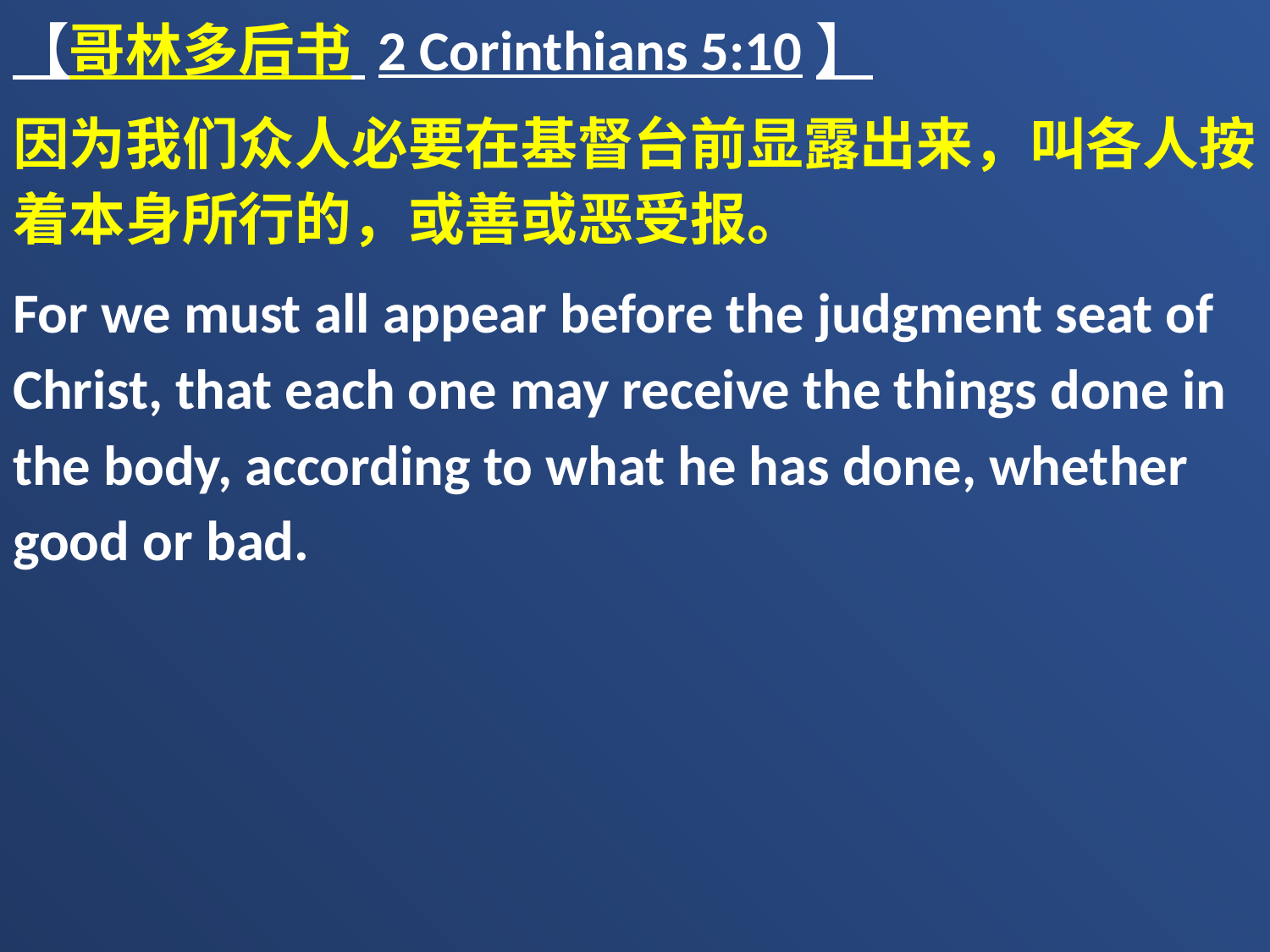

【哥林多后书 2 Corinthians 5:10】
因为我们众人必要在基督台前显露出来，叫各人按着本身所行的，或善或恶受报。
For we must all appear before the judgment seat of Christ, that each one may receive the things done in the body, according to what he has done, whether good or bad.